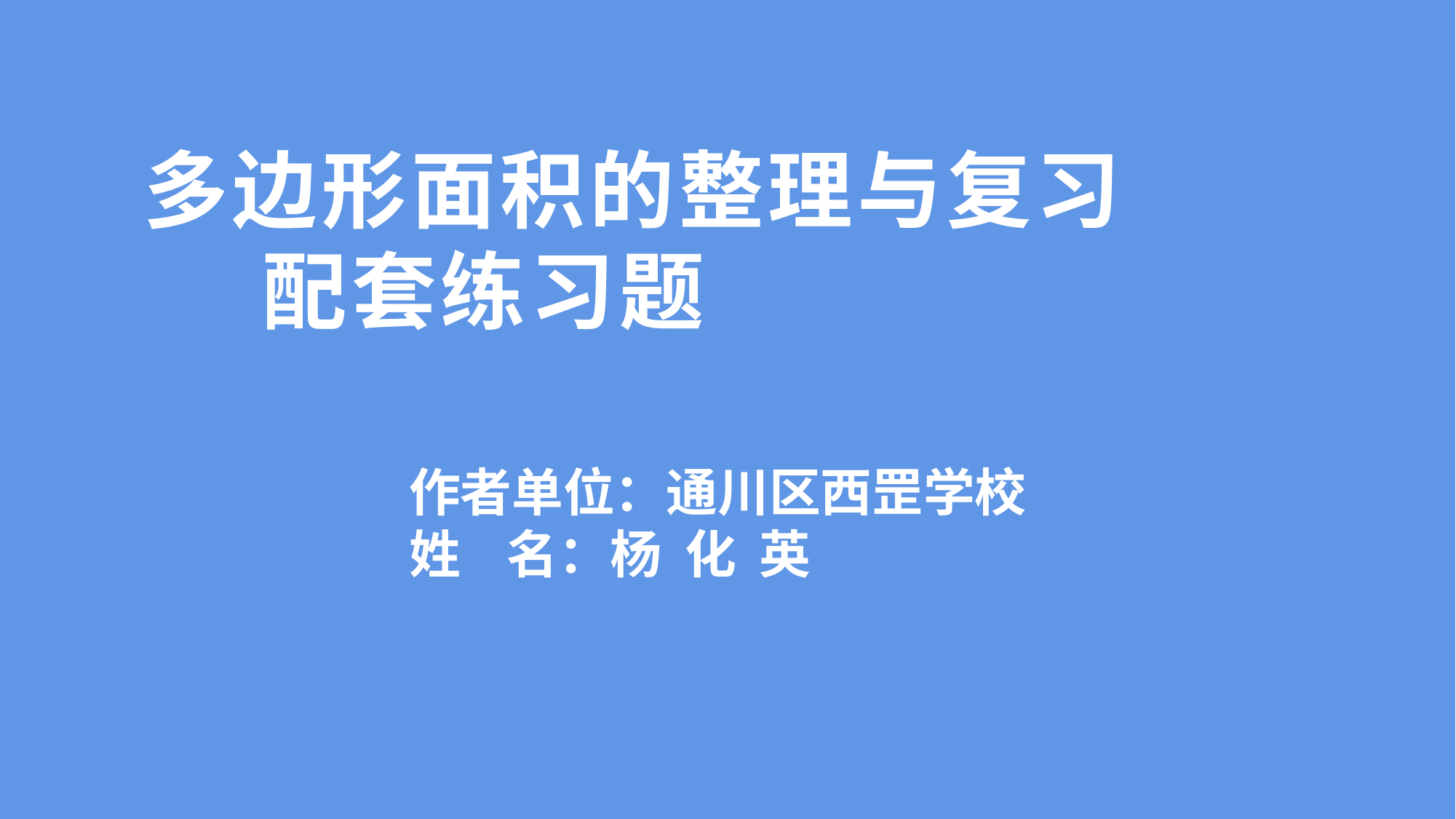

多边形面积的整理与复习
     配套练习题
作者单位：通川区西罡学校
姓    名：杨  化  英

第1页